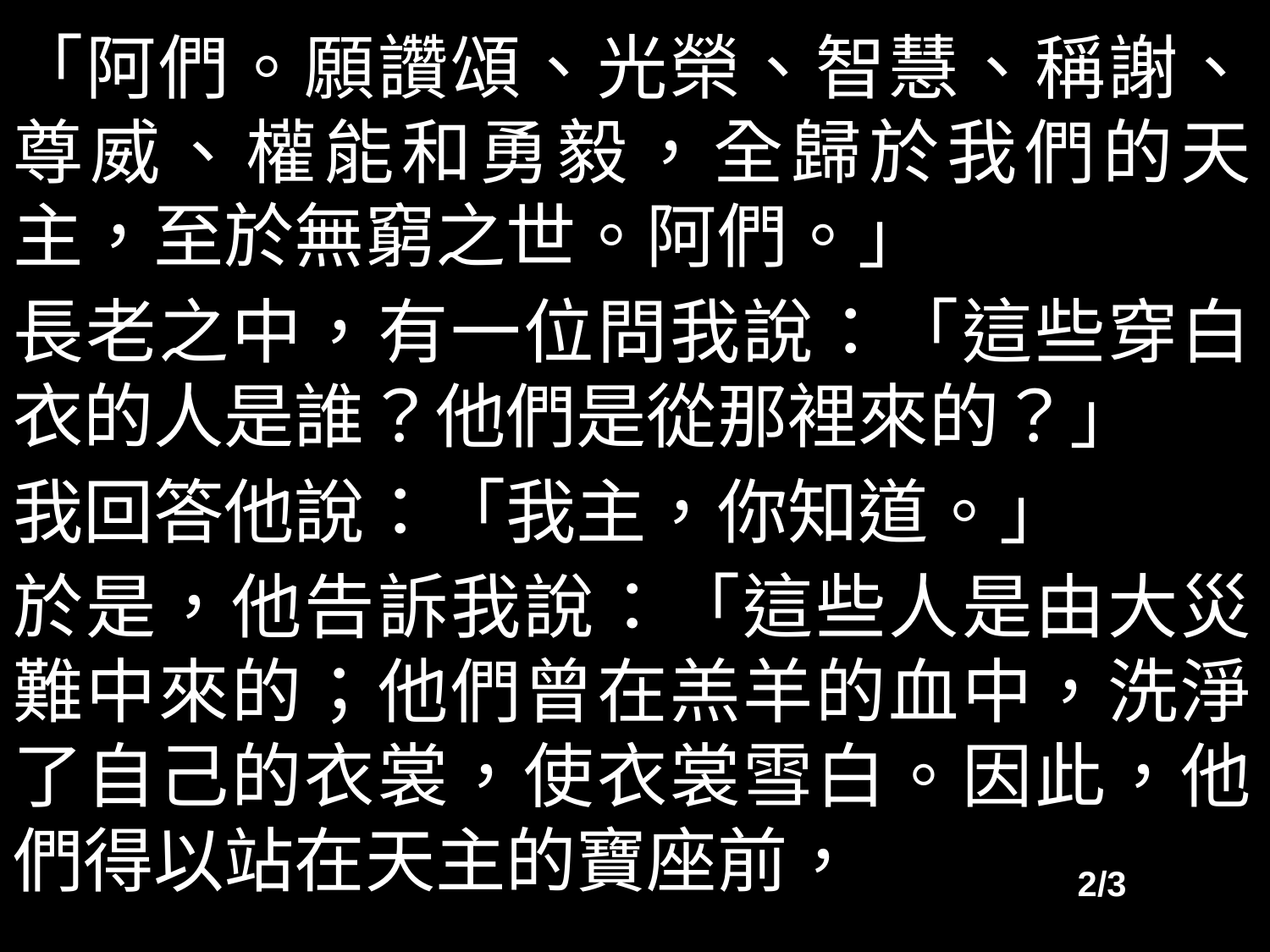

「阿們。願讚頌、光榮、智慧、稱謝、尊威、權能和勇毅，全歸於我們的天主，至於無窮之世。阿們。」
長老之中，有一位問我說：「這些穿白衣的人是誰？他們是從那裡來的？」
我回答他說：「我主，你知道。」
於是，他告訴我說：「這些人是由大災難中來的；他們曾在羔羊的血中，洗淨了自己的衣裳，使衣裳雪白。因此，他們得以站在天主的寶座前，
2/3